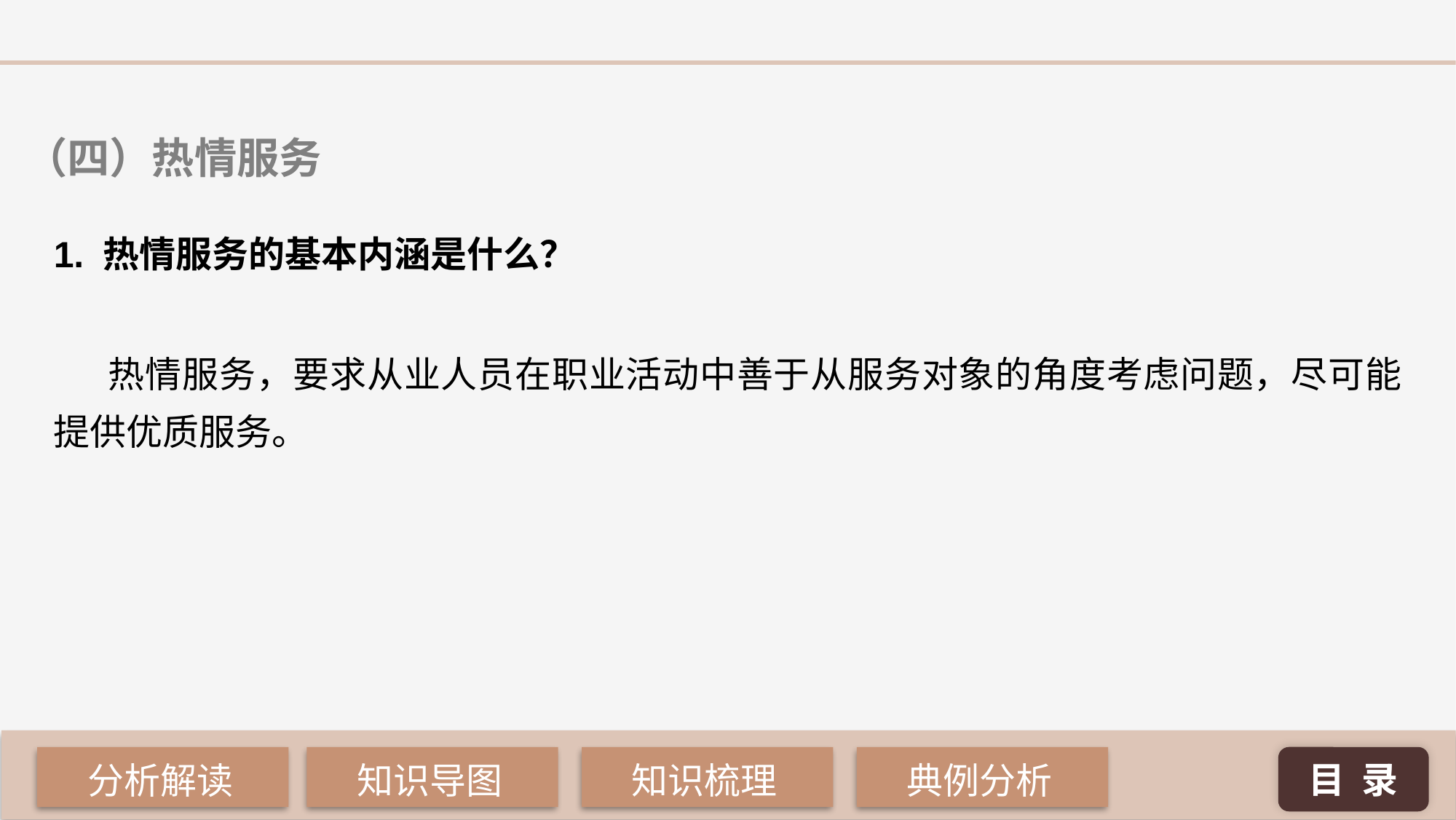

（四）热情服务
1. 热情服务的基本内涵是什么？
热情服务，要求从业人员在职业活动中善于从服务对象的角度考虑问题，尽可能提供优质服务。